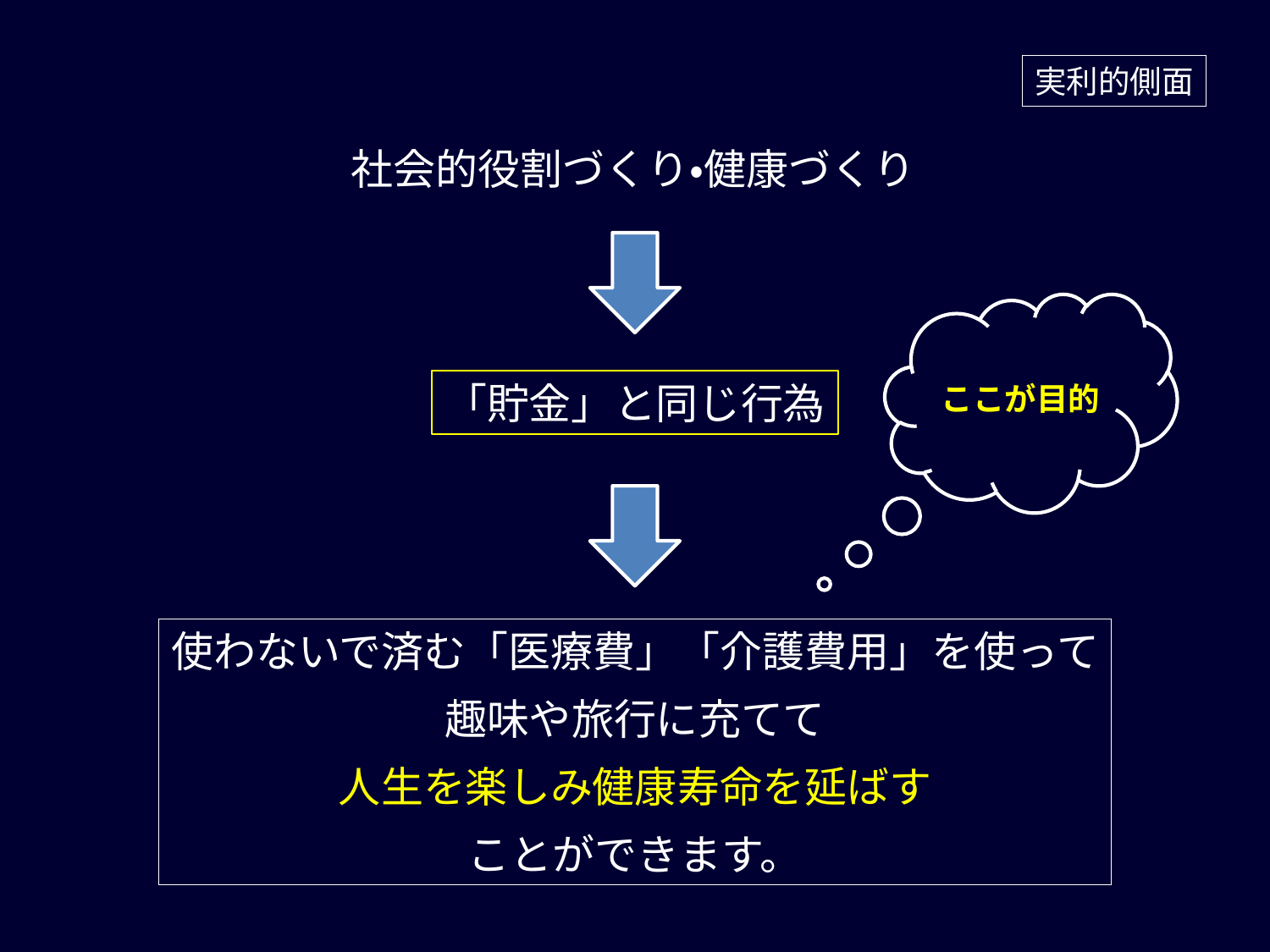

実利的側面
社会的役割づくり・健康づくり

ここが目的
「貯金」と同じ行為

使わないで済む「医療費」「介護費用」を使って

趣味や旅行に充てて

人生を楽しみ健康寿命を延ばす

ことができます。